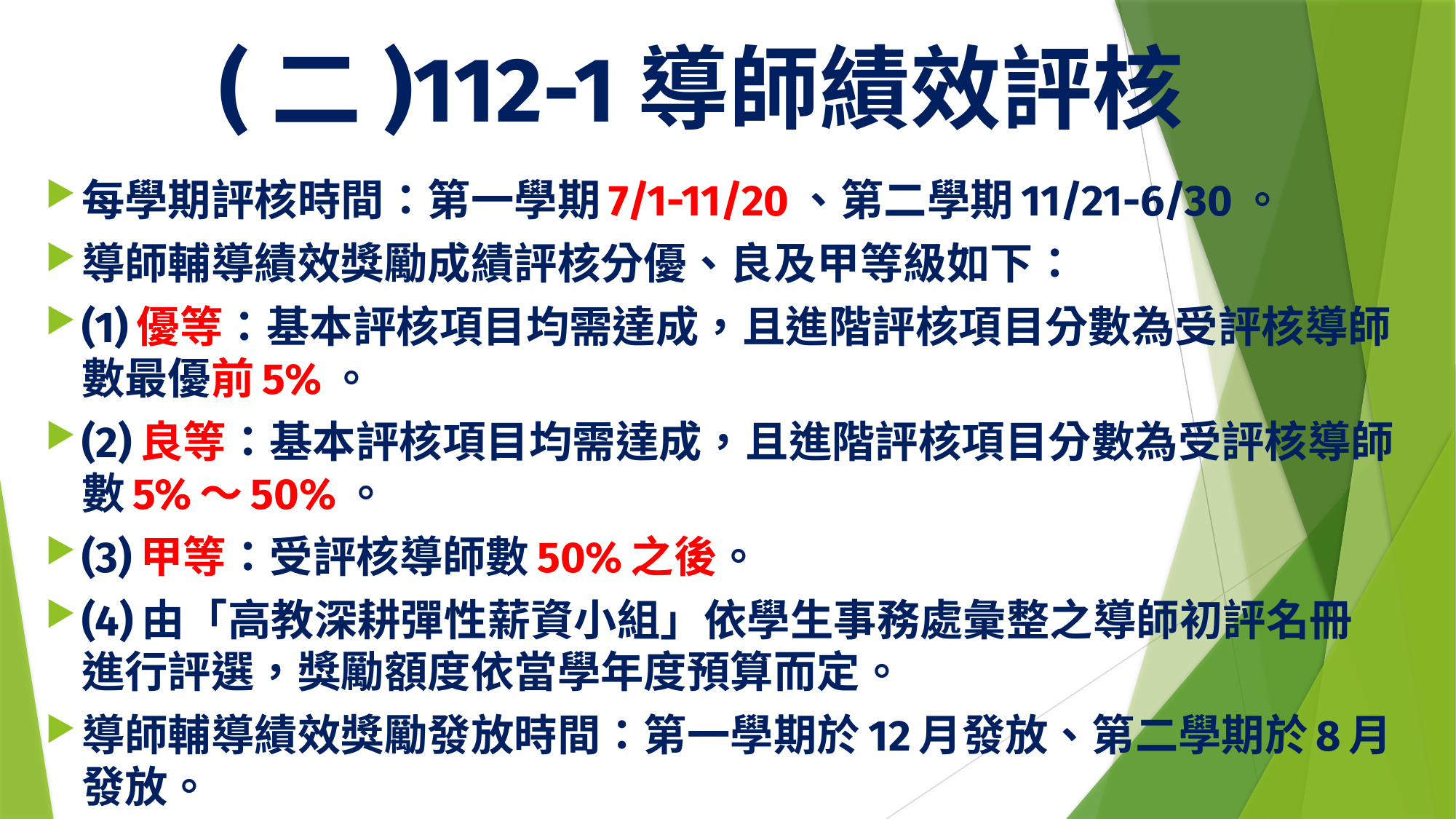

(二)112-1導師績效評核
每學期評核時間：第一學期7/1-11/20、第二學期11/21-6/30。
導師輔導績效獎勵成績評核分優、良及甲等級如下：
(1)優等：基本評核項目均需達成，且進階評核項目分數為受評核導師數最優前5%。
(2)良等：基本評核項目均需達成，且進階評核項目分數為受評核導師數5%～50%。
(3)甲等：受評核導師數50%之後。
(4)由「高教深耕彈性薪資小組」依學生事務處彙整之導師初評名冊進行評選，獎勵額度依當學年度預算而定。
導師輔導績效獎勵發放時間：第一學期於12月發放、第二學期於8月發放。